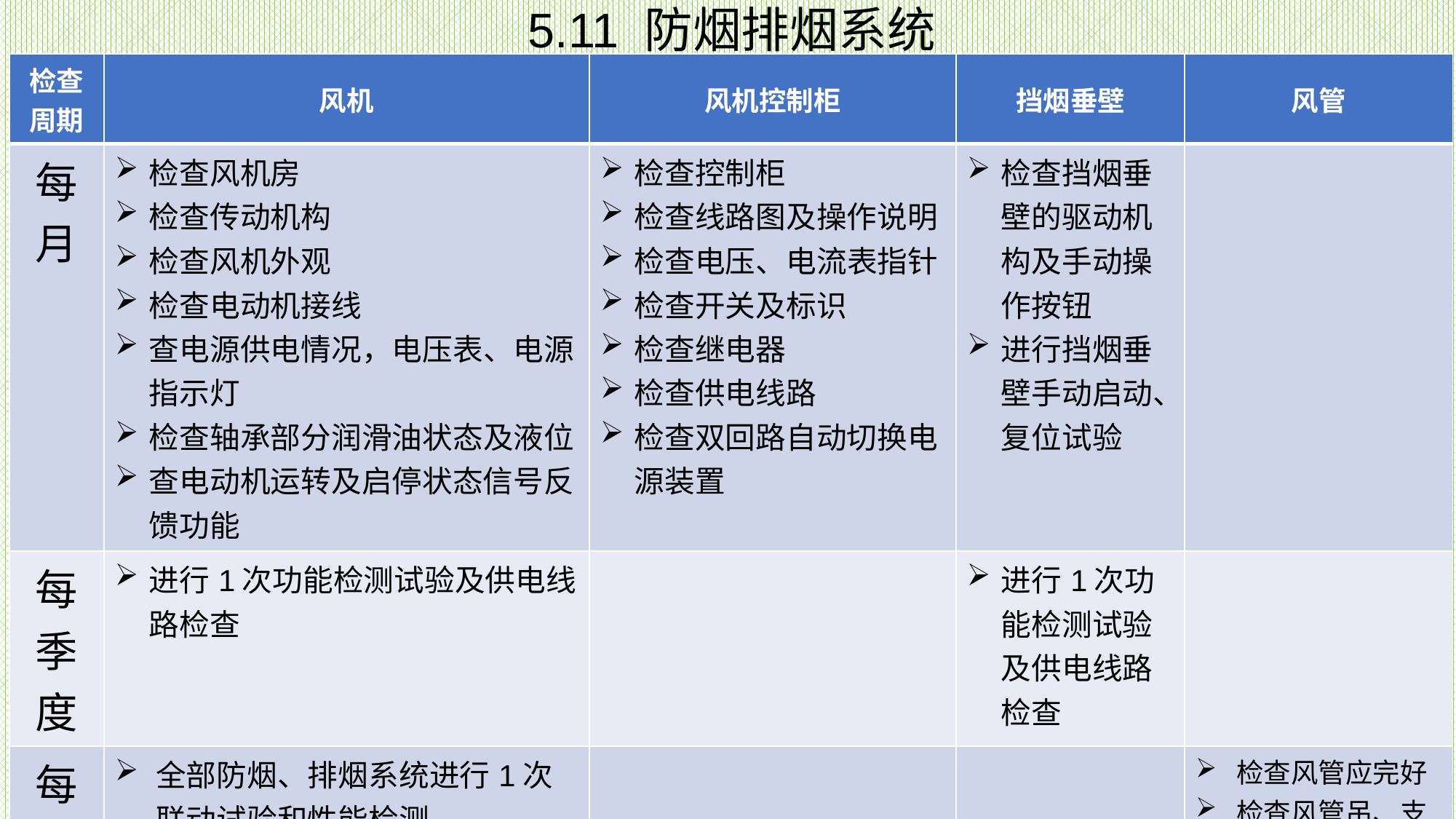

5.11 防烟排烟系统
| 检查周期 | 风机 | 风机控制柜 | 挡烟垂壁 | 风管 |
| --- | --- | --- | --- | --- |
| 每月 | 检查风机房 检查传动机构 检查风机外观 检查电动机接线 查电源供电情况，电压表、电源指示灯 检查轴承部分润滑油状态及液位 查电动机运转及启停状态信号反馈功能 | 检查控制柜 检查线路图及操作说明 检查电压、电流表指针 检查开关及标识 检查继电器 检查供电线路 检查双回路自动切换电源装置 | 检查挡烟垂壁的驱动机构及手动操作按钮 进行挡烟垂壁手动启动、复位试验 |  |
| 每季度 | 进行1次功能检测试验及供电线路检查 |  | 进行1次功能检测试验及供电线路检查 |  |
| 每年 | 全部防烟、排烟系统进行1次联动试验和性能检测 |  |  | 检查风管应完好 检查风管吊、支架应牢固 |